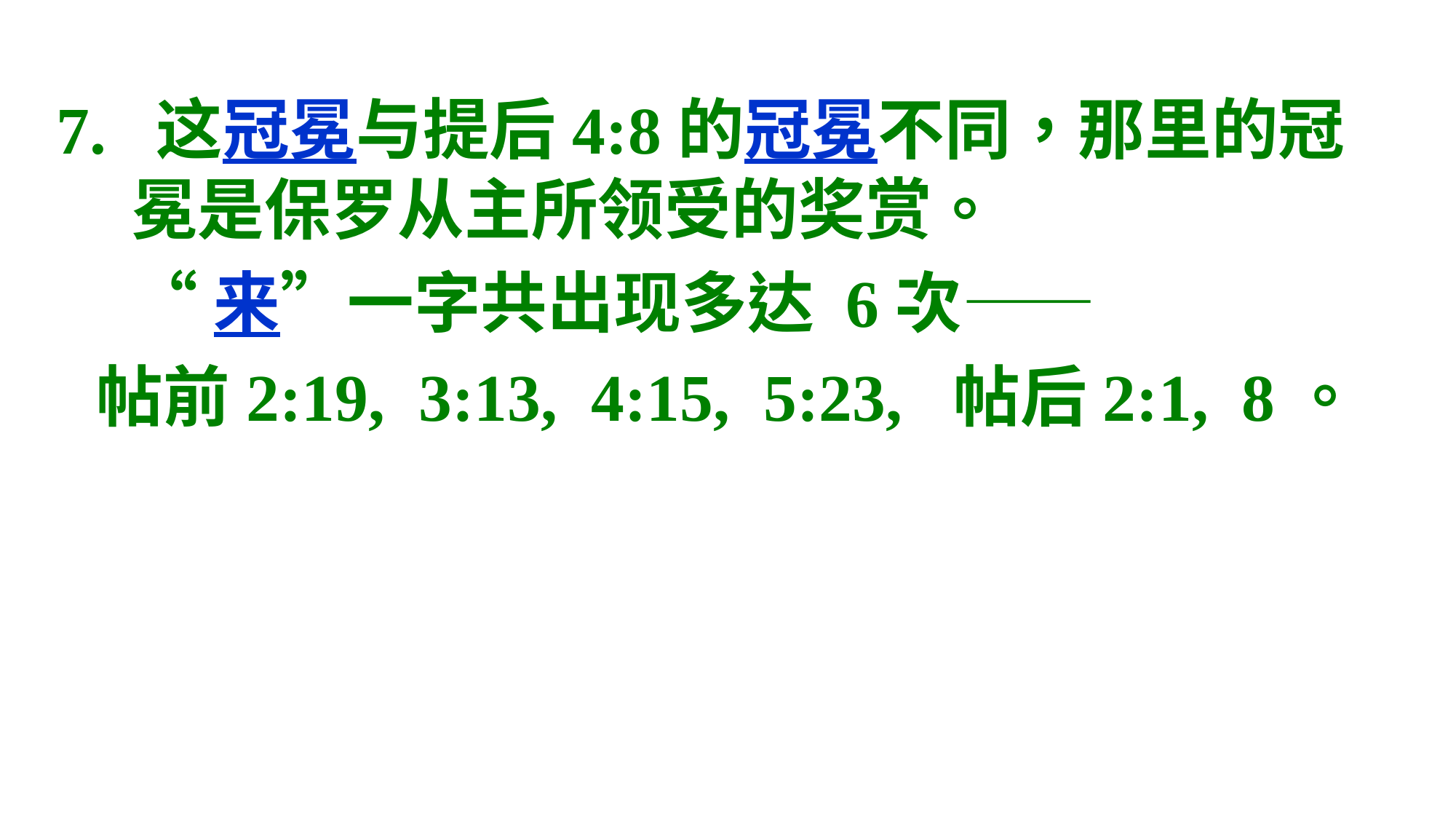

7.  这冠冕与提后4:8的冠冕不同，那里的冠冕是保罗从主所领受的奖赏。
	“来”一字共出现多达 6次——
帖前2:19,  3:13,  4:15,  5:23,  帖后2:1,  8。